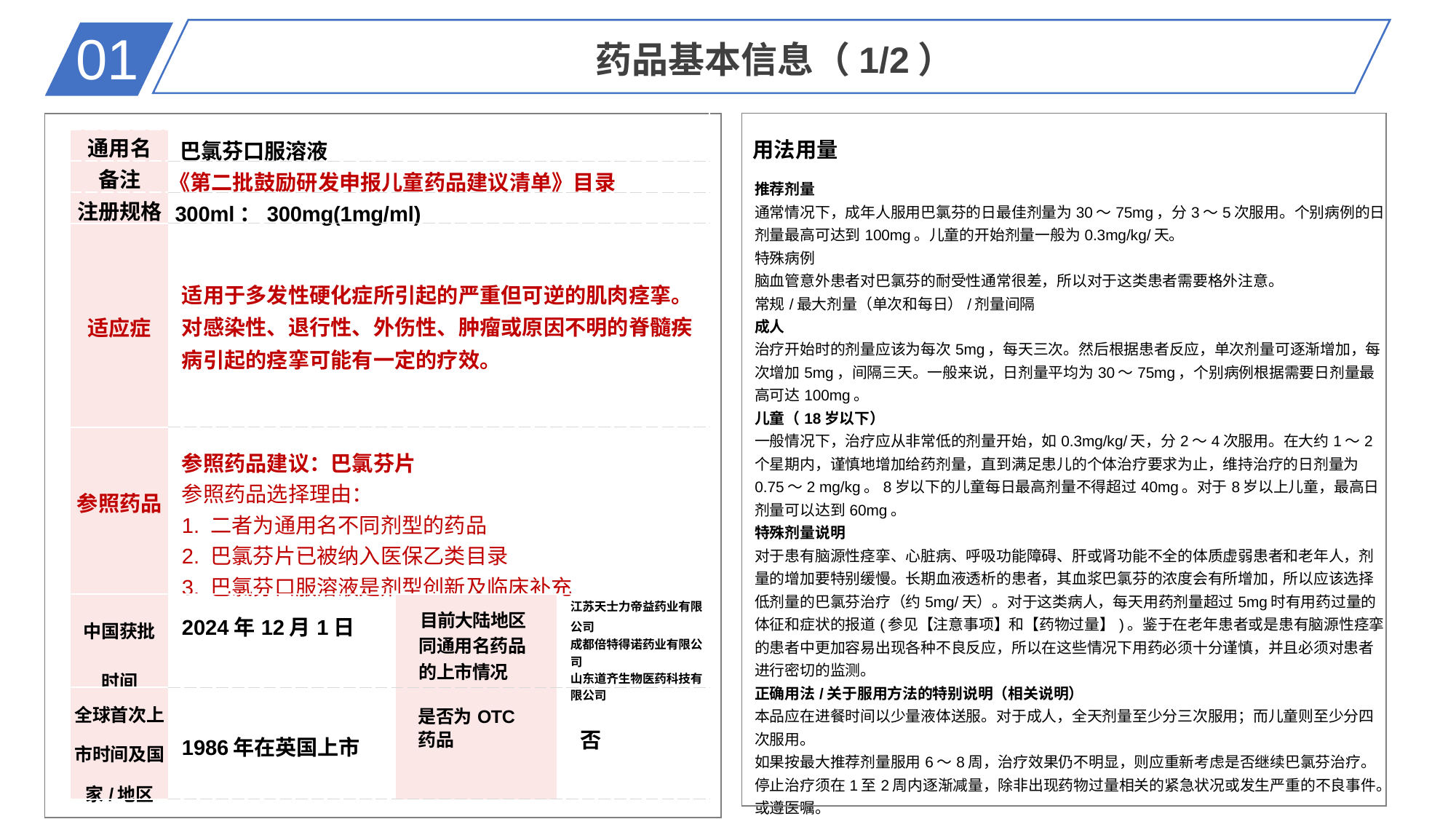

01

药品基本信息（1/2）
| 用法用量 推荐剂量 通常情况下，成年人服用巴氯芬的日最佳剂量为30～75mg，分3～5次服用。个别病例的日剂量最高可达到100mg。儿童的开始剂量一般为0.3mg/kg/天。 特殊病例 脑血管意外患者对巴氯芬的耐受性通常很差，所以对于这类患者需要格外注意。 常规/最大剂量（单次和每日）/剂量间隔 成人 治疗开始时的剂量应该为每次5mg，每天三次。然后根据患者反应，单次剂量可逐渐增加，每次增加5mg，间隔三天。一般来说，日剂量平均为30～75mg，个别病例根据需要日剂量最高可达100mg。 儿童（18岁以下） 一般情况下，治疗应从非常低的剂量开始，如0.3mg/kg/天，分2～4次服用。在大约1～2个星期内，谨慎地增加给药剂量，直到满足患儿的个体治疗要求为止，维持治疗的日剂量为0.75～2 mg/kg。8岁以下的儿童每日最高剂量不得超过40mg。对于8岁以上儿童，最高日剂量可以达到60mg。 特殊剂量说明 对于患有脑源性痉挛、心脏病、呼吸功能障碍、肝或肾功能不全的体质虚弱患者和老年人，剂量的增加要特别缓慢。长期血液透析的患者，其血浆巴氯芬的浓度会有所增加，所以应该选择低剂量的巴氯芬治疗（约5mg/天）。对于这类病人，每天用药剂量超过5mg时有用药过量的体征和症状的报道(参见【注意事项】和【药物过量】)。鉴于在老年患者或是患有脑源性痉挛的患者中更加容易出现各种不良反应，所以在这些情况下用药必须十分谨慎，并且必须对患者进行密切的监测。 正确用法/关于服用方法的特别说明（相关说明） 本品应在进餐时间以少量液体送服。对于成人，全天剂量至少分三次服用；而儿童则至少分四次服用。 如果按最大推荐剂量服用6～8周，治疗效果仍不明显，则应重新考虑是否继续巴氯芬治疗。停止治疗须在1至2周内逐渐减量，除非出现药物过量相关的紧急状况或发生严重的不良事件。 或遵医嘱。 |
| --- |
|  |  |  |  |  |  |
| --- | --- | --- | --- | --- | --- |
|  | 通用名 | 巴氯芬口服溶液 |  |  |  |
|  | 备注 | 《第二批鼓励研发申报儿童药品建议清单》目录 |  |  |  |
|  | 注册规格 | 300ml：300mg(1mg/ml) |  |  |  |
|  | 适应症 | 适用于多发性硬化症所引起的严重但可逆的肌肉痉挛。对感染性、退行性、外伤性、肿瘤或原因不明的脊髓疾病引起的痉挛可能有一定的疗效。 |  |  |  |
|  | 参照药品 | 参照药品建议：巴氯芬片 参照药品选择理由： 1. 二者为通用名不同剂型的药品 2. 巴氯芬片已被纳入医保乙类目录 3. 巴氯芬口服溶液是剂型创新及临床补充 |  |  |  |
|  | 中国获批 时间 | 2024年12月1日 | 目前大陆地区 同通用名药品 的上市情况 | 江苏天士力帝益药业有限公司 成都倍特得诺药业有限公司 山东道齐生物医药科技有限公司 |  |
|  | 全球首次上市时间及国家/地区 | 1986年在英国上市 | 是否为OTC 药品 | 否 |  |
|  |  |  |  |  |  |